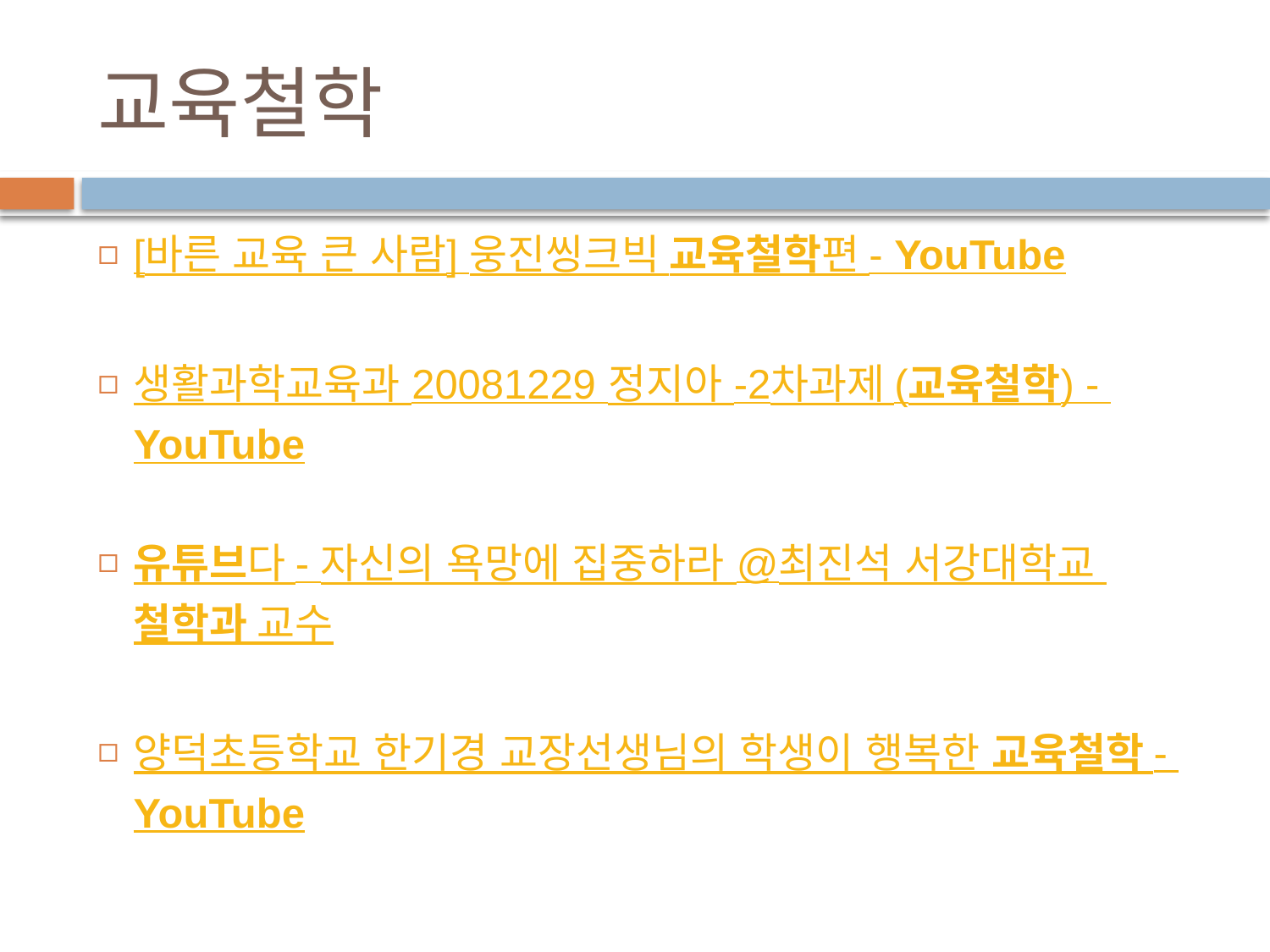

# 교육철학
[바른 교육 큰 사람] 웅진씽크빅 교육철학편 - YouTube

생활과학교육과 20081229 정지아 -2차과제 (교육철학) - YouTube

유튜브다 - 자신의 욕망에 집중하라 @최진석 서강대학교 철학과 교수

양덕초등학교 한기경 교장선생님의 학생이 행복한 교육철학 - YouTube